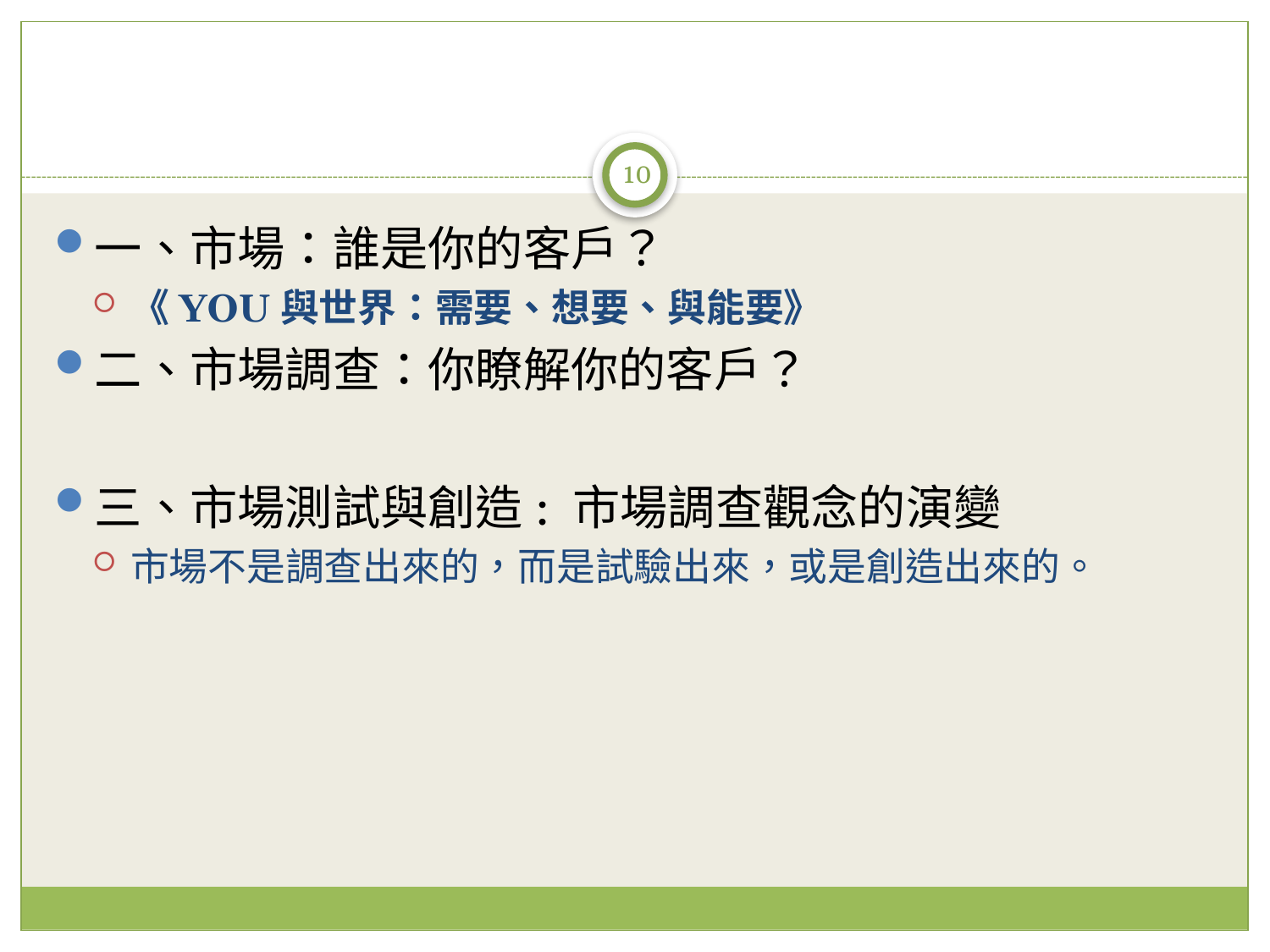

#
10
一、市場：誰是你的客戶？
《YOU與世界：需要、想要、與能要》
二、市場調查：你瞭解你的客戶？

三、市場測試與創造: 市場調查觀念的演變
市場不是調查出來的，而是試驗出來，或是創造出來的。